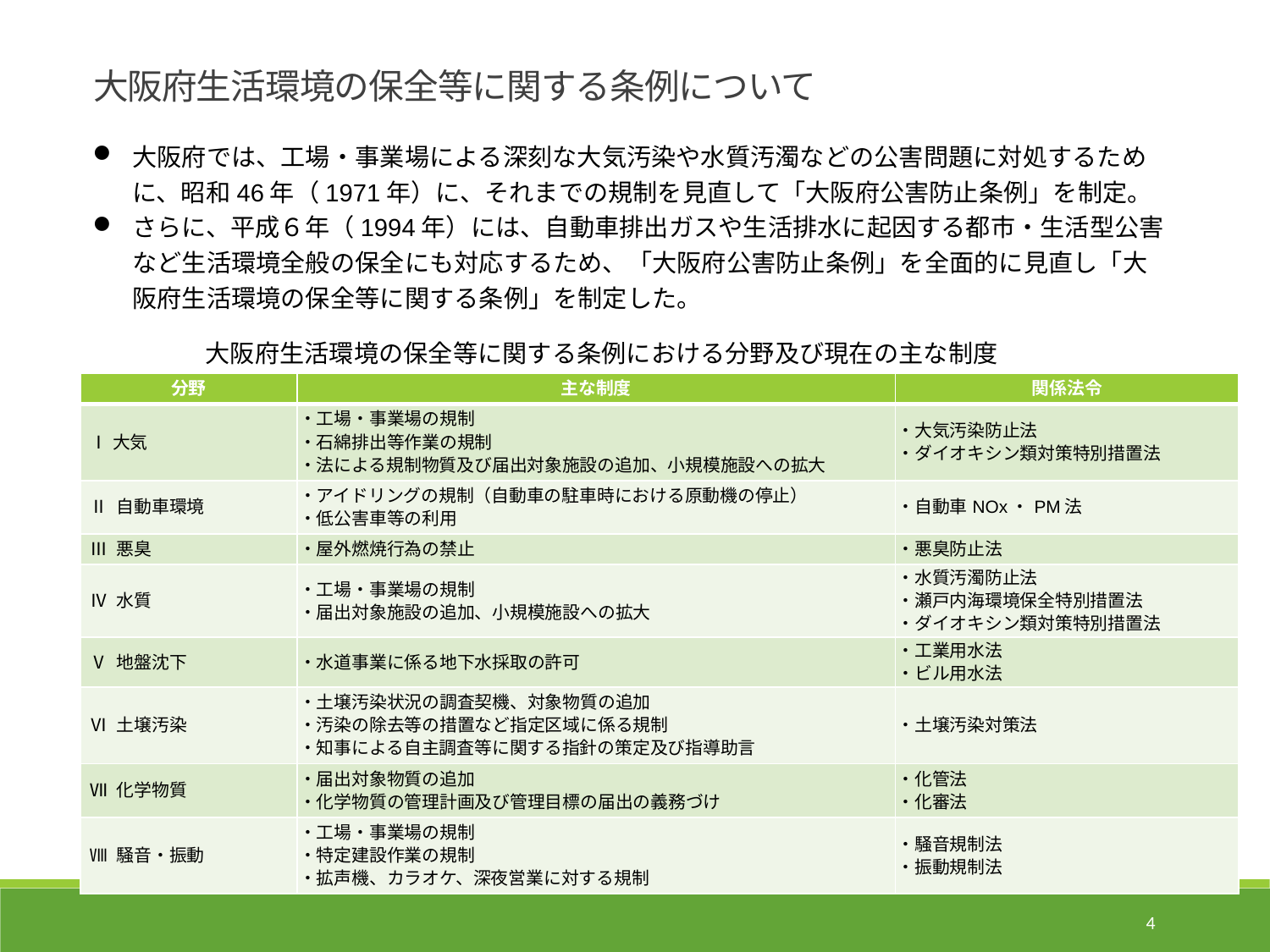

大阪府生活環境の保全等に関する条例について
大阪府では、工場・事業場による深刻な大気汚染や水質汚濁などの公害問題に対処するために、昭和46年（1971年）に、それまでの規制を見直して「大阪府公害防止条例」を制定。
さらに、平成６年（1994年）には、自動車排出ガスや生活排水に起因する都市・生活型公害など生活環境全般の保全にも対応するため、「大阪府公害防止条例」を全面的に見直し「大阪府生活環境の保全等に関する条例」を制定した。
大阪府生活環境の保全等に関する条例における分野及び現在の主な制度
| 分野 | 主な制度 | 関係法令 |
| --- | --- | --- |
| Ⅰ大気 | ・工場・事業場の規制 ・石綿排出等作業の規制 ・法による規制物質及び届出対象施設の追加、小規模施設への拡大 | ・大気汚染防止法 ・ダイオキシン類対策特別措置法 |
| Ⅱ 自動車環境 | ・アイドリングの規制（自動車の駐車時における原動機の停止） ・低公害車等の利用 | ・自動車NOx・PM法 |
| Ⅲ 悪臭 | ・屋外燃焼行為の禁止 | ・悪臭防止法 |
| Ⅳ 水質 | ・工場・事業場の規制 ・届出対象施設の追加、小規模施設への拡大 | ・水質汚濁防止法 ・瀬戸内海環境保全特別措置法 ・ダイオキシン類対策特別措置法 |
| Ⅴ 地盤沈下 | ・水道事業に係る地下水採取の許可 | ・工業用水法 ・ビル用水法 |
| Ⅵ 土壌汚染 | ・土壌汚染状況の調査契機、対象物質の追加 ・汚染の除去等の措置など指定区域に係る規制 ・知事による自主調査等に関する指針の策定及び指導助言 | ・土壌汚染対策法 |
| Ⅶ 化学物質 | ・届出対象物質の追加 ・化学物質の管理計画及び管理目標の届出の義務づけ | ・化管法 ・化審法 |
| Ⅷ 騒音・振動 | ・工場・事業場の規制 ・特定建設作業の規制 ・拡声機、カラオケ、深夜営業に対する規制 | ・騒音規制法 ・振動規制法 |
4